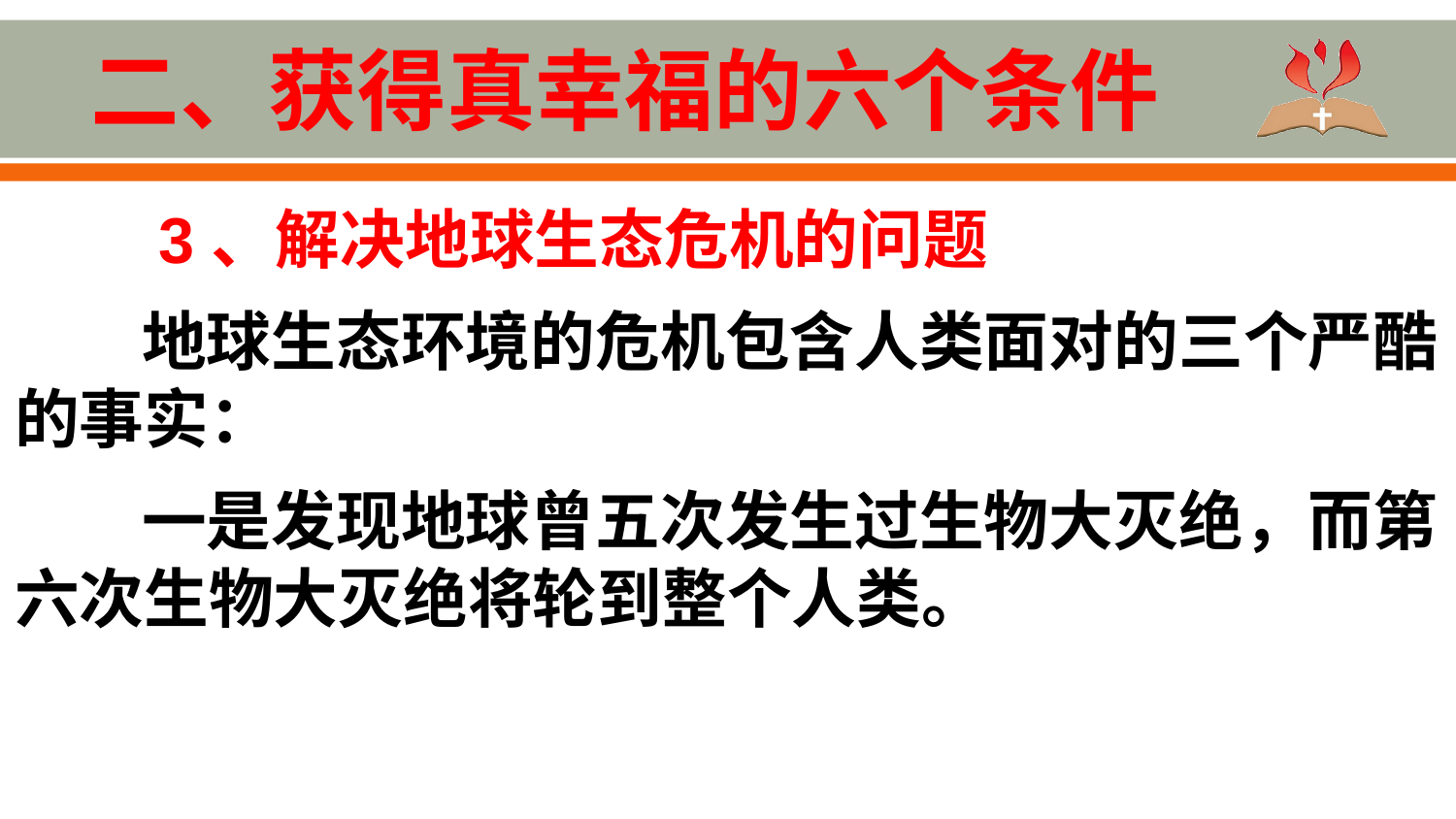

# 二、获得真幸福的六个条件
    3、解决地球生态危机的问题
地球生态环境的危机包含人类面对的三个严酷的事实：
一是发现地球曾五次发生过生物大灭绝，而第六次生物大灭绝将轮到整个人类。